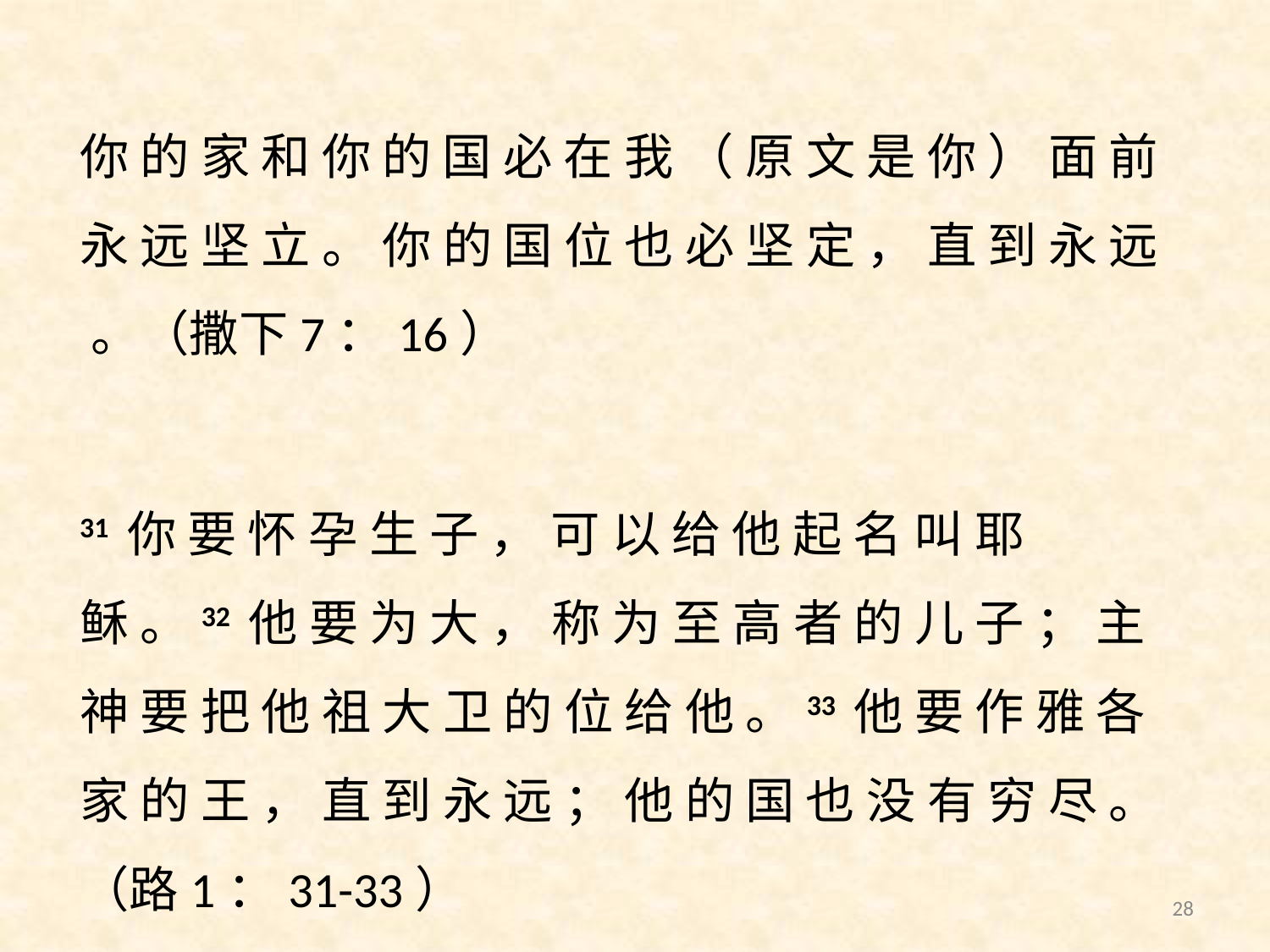

你 的 家 和 你 的 国 必 在 我 （ 原 文 是 你 ） 面 前 永 远 坚 立 。 你 的 国 位 也 必 坚 定 ， 直 到 永 远 。（撒下7：16）

31 你 要 怀 孕 生 子 ， 可 以 给 他 起 名 叫 耶 稣 。32 他 要 为 大 ， 称 为 至 高 者 的 儿 子 ； 主 神 要 把 他 祖 大 卫 的 位 给 他 。33 他 要 作 雅 各 家 的 王 ， 直 到 永 远 ； 他 的 国 也 没 有 穷 尽 。（路1：31-33）
28